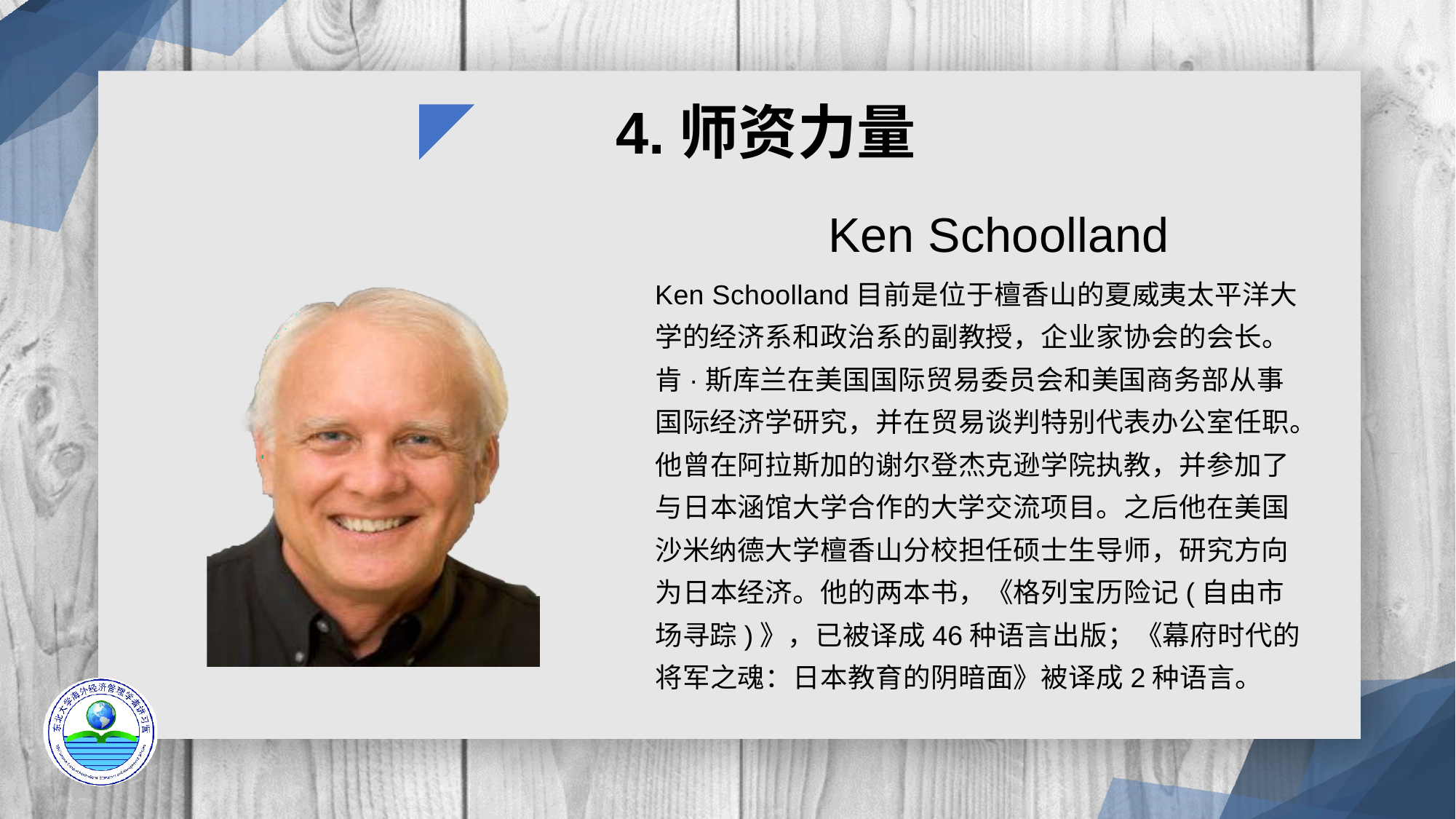

4.师资力量

Ken Schoolland

Ken Schoolland目前是位于檀香山的夏威夷太平洋大学的经济系和政治系的副教授，企业家协会的会长。肯·斯库兰在美国国际贸易委员会和美国商务部从事国际经济学研究，并在贸易谈判特别代表办公室任职。他曾在阿拉斯加的谢尔登杰克逊学院执教，并参加了与日本涵馆大学合作的大学交流项目。之后他在美国沙米纳德大学檀香山分校担任硕士生导师，研究方向为日本经济。他的两本书，《格列宝历险记(自由市场寻踪)》，已被译成46种语言出版；《幕府时代的 将军之魂：日本教育的阴暗面》被译成2种语言。